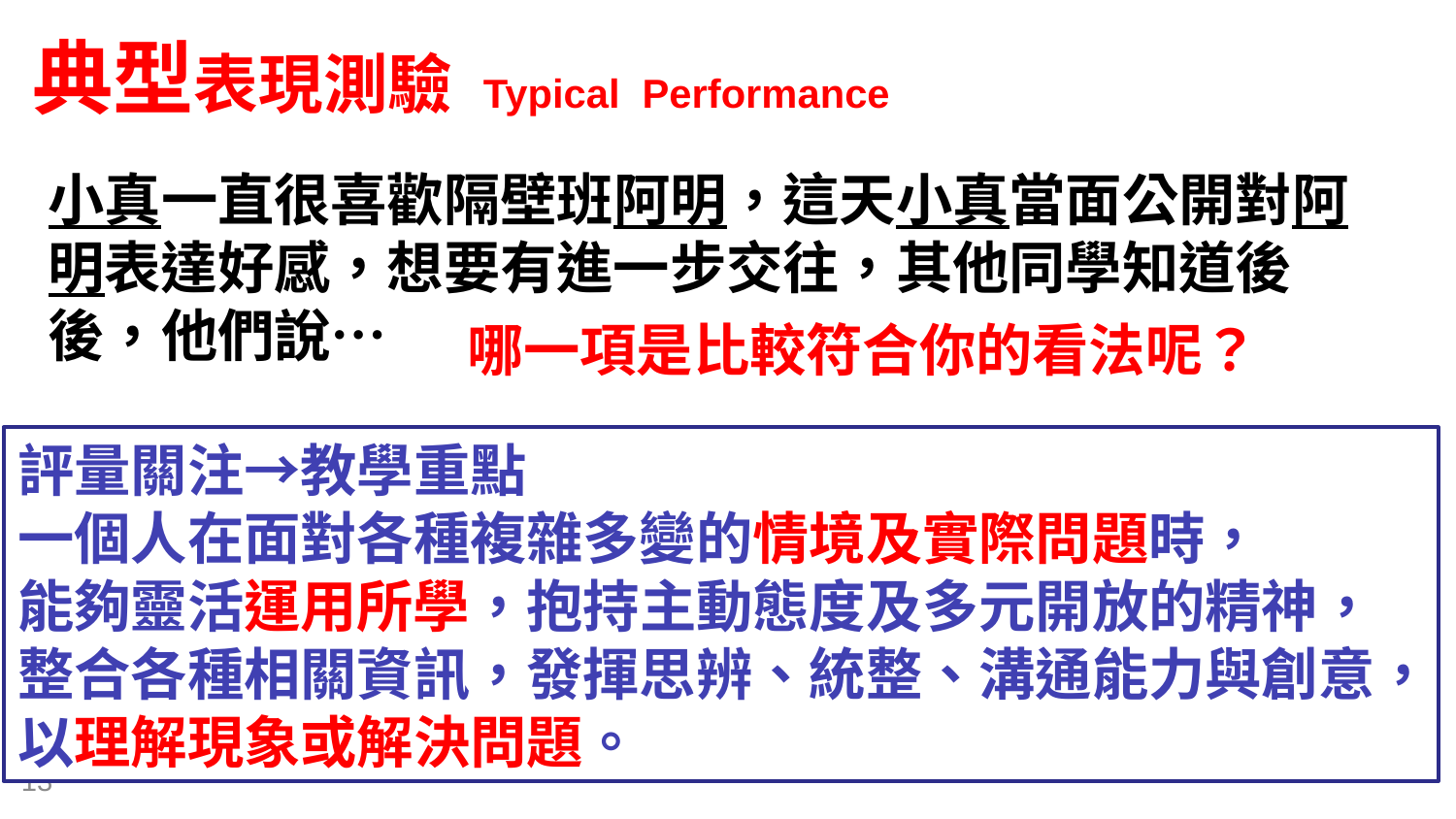

典型表現測驗 Typical  Performance
小真一直很喜歡隔壁班阿明，這天小真當面公開對阿明表達好感，想要有進一步交往，其他同學知道後後，他們說…
哪一項是比較符合你的看法呢？
評量關注→教學重點
一個人在面對各種複雜多變的情境及實際問題時，
能夠靈活運用所學，抱持主動態度及多元開放的精神，
整合各種相關資訊，發揮思辨、統整、溝通能力與創意，
以理解現象或解決問題。
13